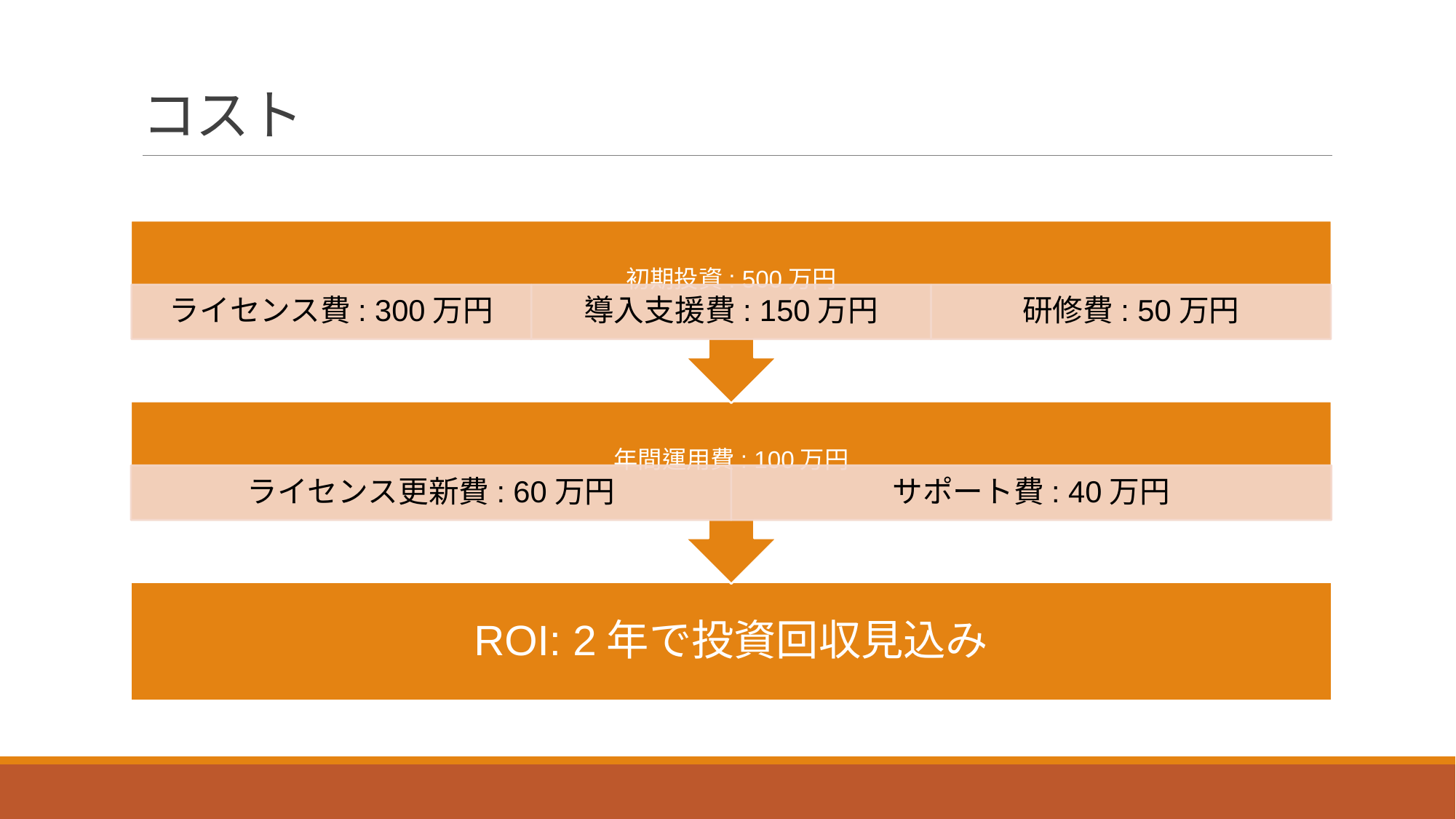

# コスト
ROI: 2年で投資回収見込み
年間運用費: 100万円
ライセンス更新費: 60万円
サポート費: 40万円
初期投資: 500万円
ライセンス費: 300万円
導入支援費: 150万円
研修費: 50万円